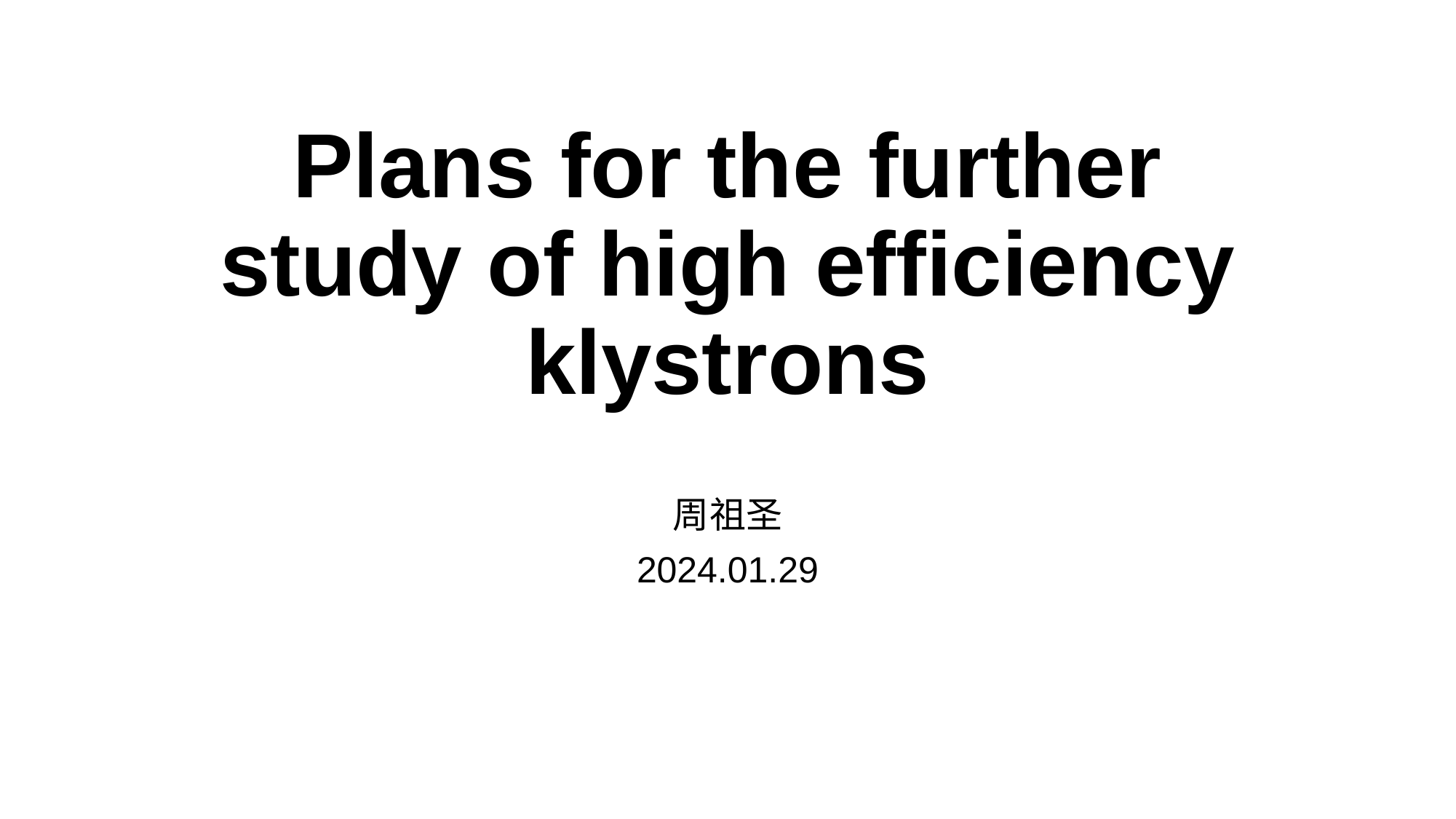

# Plans for the further study of high efficiency klystrons
周祖圣
2024.01.29